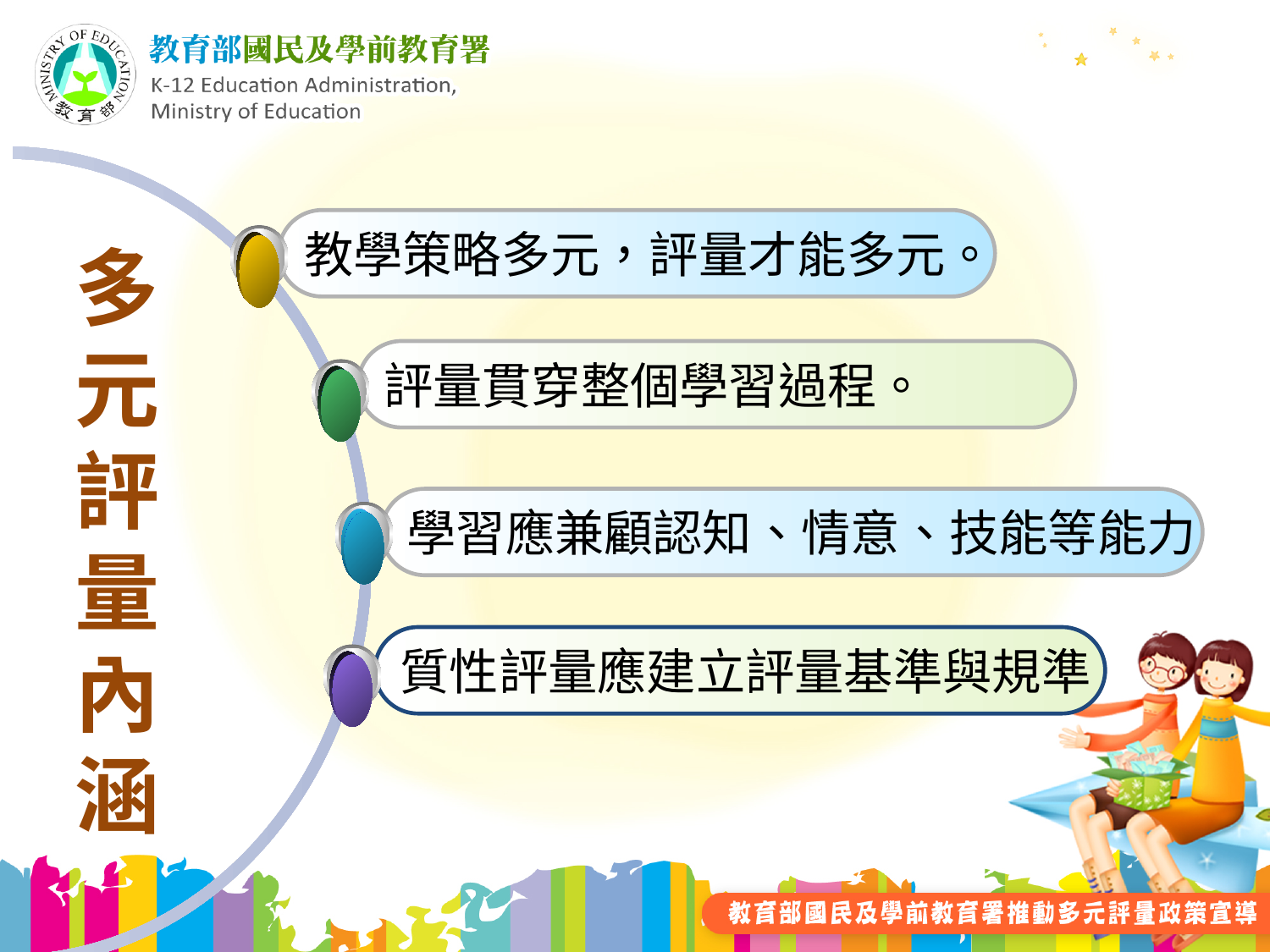

教學策略多元，評量才能多元。

評量貫穿整個學習過程。

學習應兼顧認知、情意、技能等能力

質性評量應建立評量基準與規準

多元評量內涵